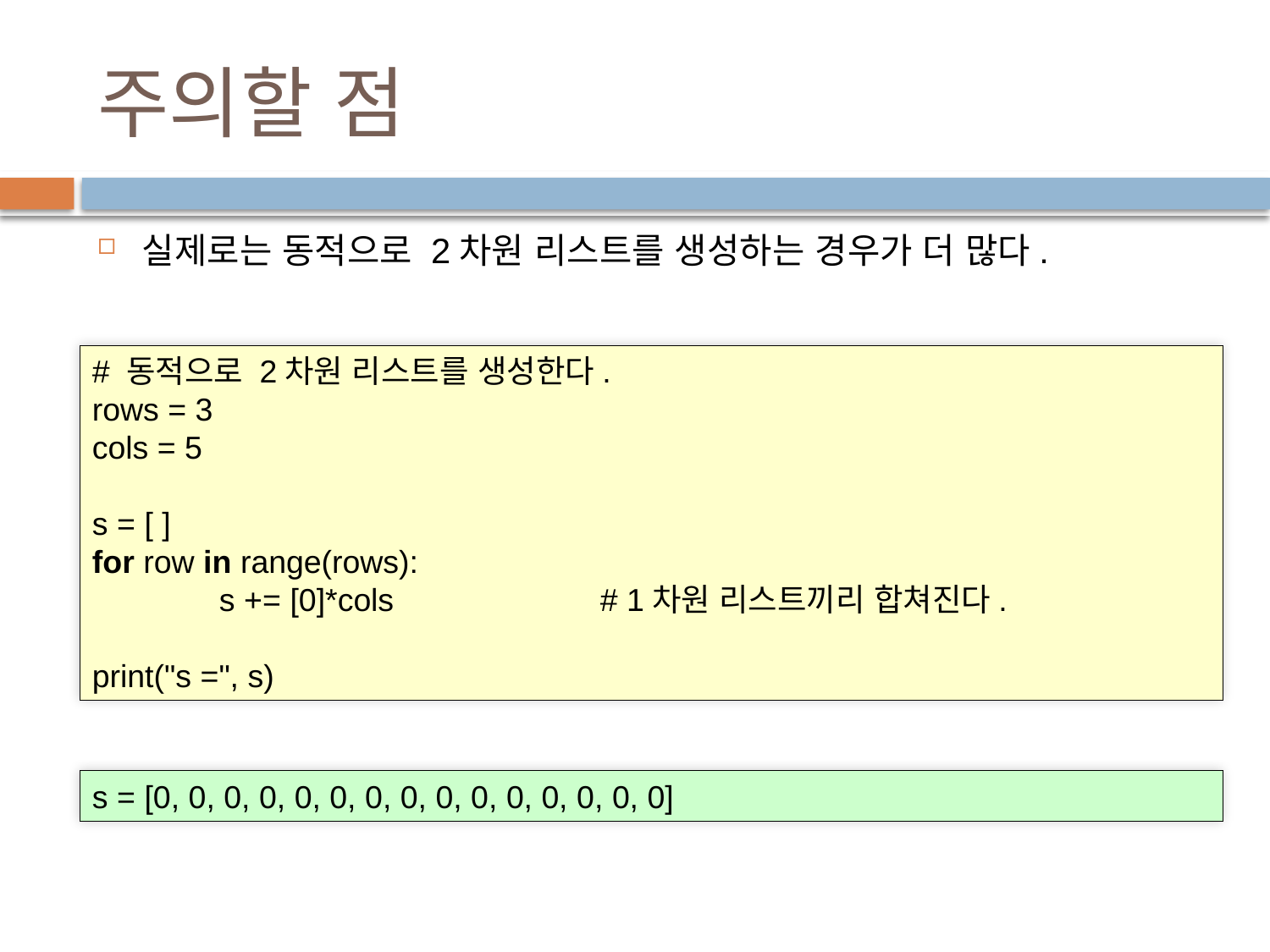

# 주의할 점
실제로는 동적으로 2차원 리스트를 생성하는 경우가 더 많다.
# 동적으로 2차원 리스트를 생성한다.
rows = 3
cols = 5

s = [ ]
for row in range(rows):
	s += [0]*cols		# 1차원 리스트끼리 합쳐진다.

print("s =", s)
s = [0, 0, 0, 0, 0, 0, 0, 0, 0, 0, 0, 0, 0, 0, 0]